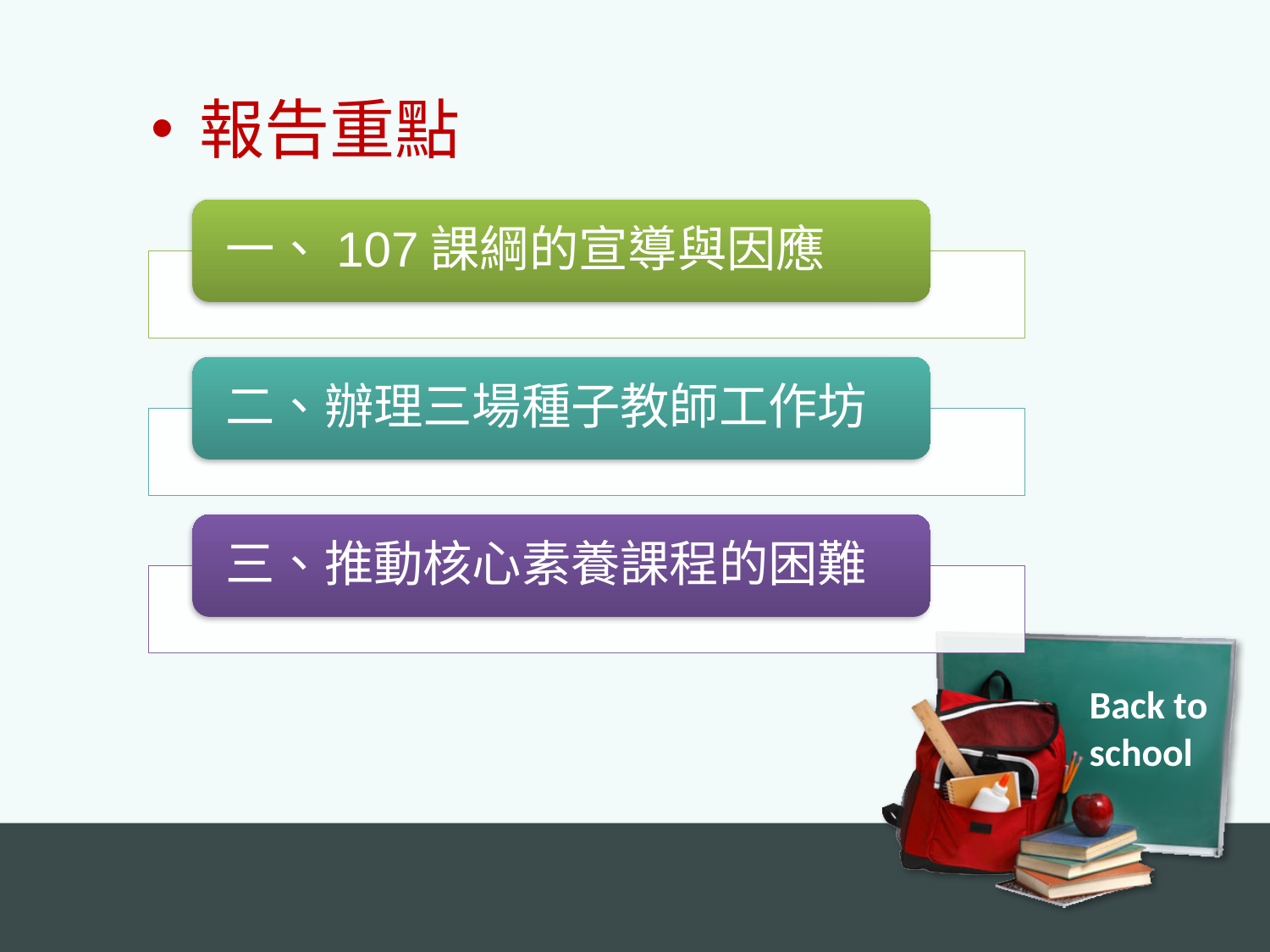

報告重點
一、107課綱的宣導與因應
二、辦理三場種子教師工作坊
三、推動核心素養課程的困難
Back to
school